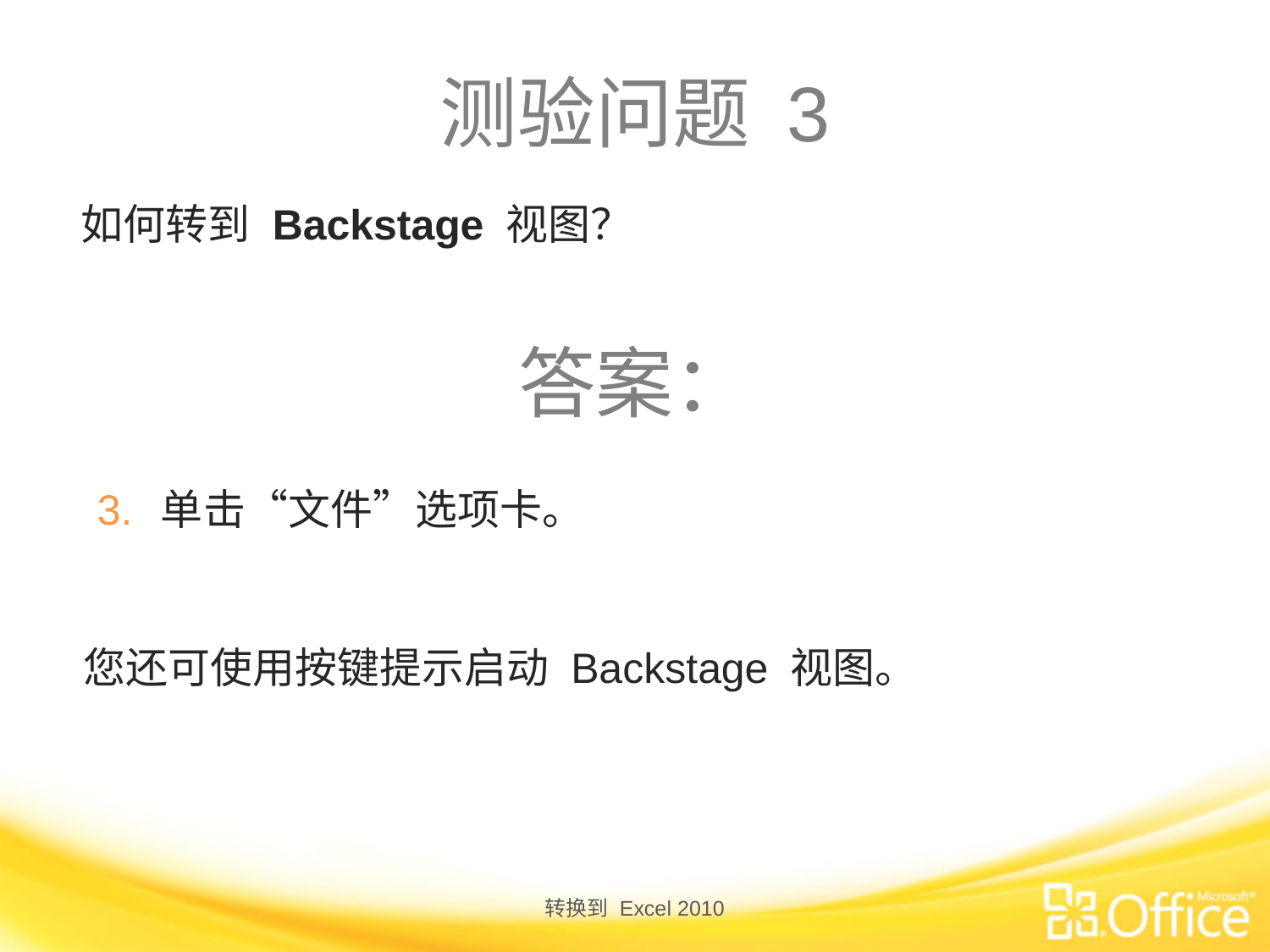

# 测验问题 3
如何转到 Backstage 视图？
答案：
单击“文件”选项卡。
您还可使用按键提示启动 Backstage 视图。
转换到 Excel 2010